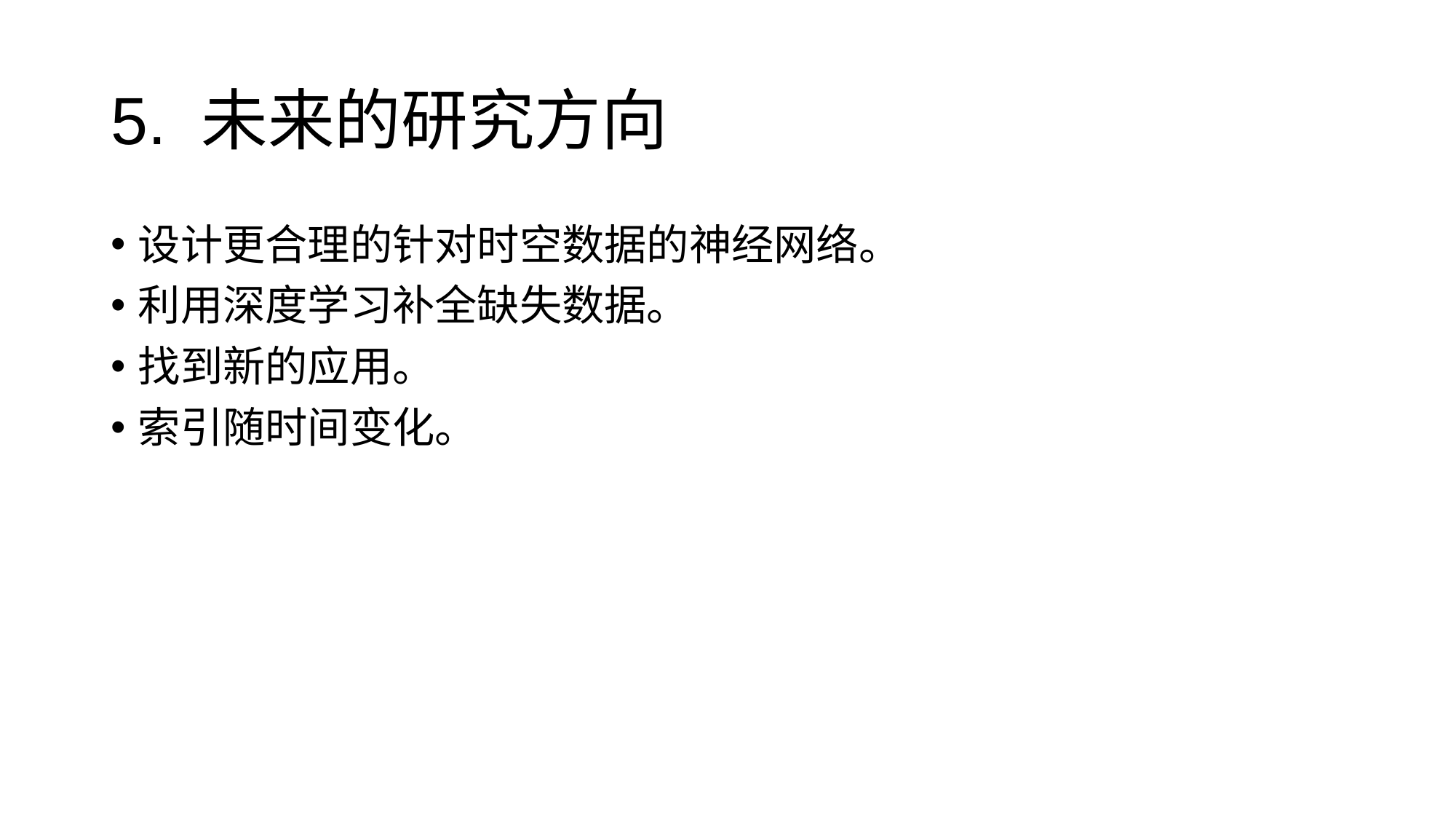

# 5. 未来的研究方向
设计更合理的针对时空数据的神经网络。
利用深度学习补全缺失数据。
找到新的应用。
索引随时间变化。